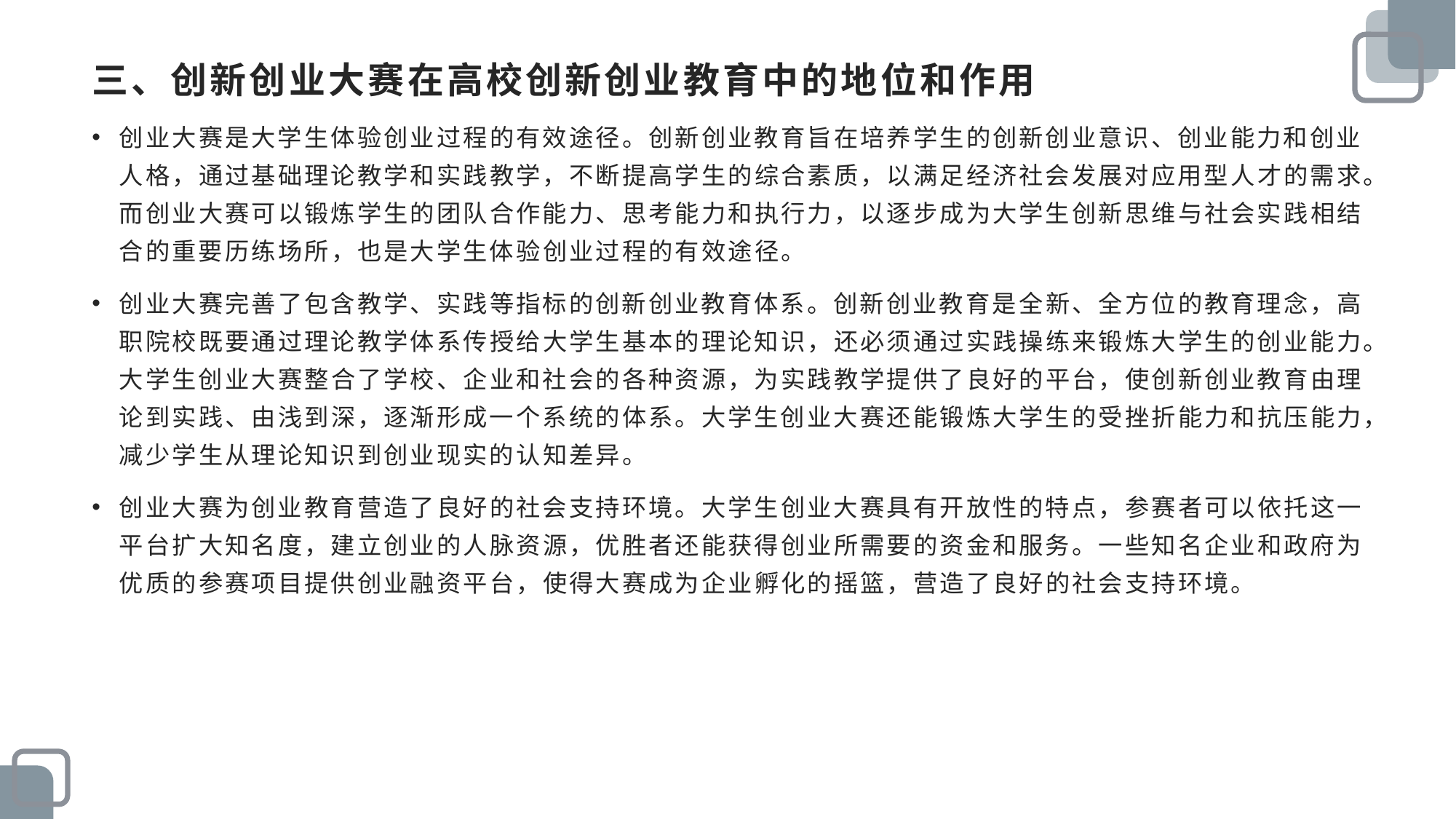

# 三、创新创业大赛在高校创新创业教育中的地位和作用
创业大赛是大学生体验创业过程的有效途径。创新创业教育旨在培养学生的创新创业意识、创业能力和创业人格，通过基础理论教学和实践教学，不断提高学生的综合素质，以满足经济社会发展对应用型人才的需求。而创业大赛可以锻炼学生的团队合作能力、思考能力和执行力，以逐步成为大学生创新思维与社会实践相结合的重要历练场所，也是大学生体验创业过程的有效途径。
创业大赛完善了包含教学、实践等指标的创新创业教育体系。创新创业教育是全新、全方位的教育理念，高职院校既要通过理论教学体系传授给大学生基本的理论知识，还必须通过实践操练来锻炼大学生的创业能力。大学生创业大赛整合了学校、企业和社会的各种资源，为实践教学提供了良好的平台，使创新创业教育由理论到实践、由浅到深，逐渐形成一个系统的体系。大学生创业大赛还能锻炼大学生的受挫折能力和抗压能力，减少学生从理论知识到创业现实的认知差异。
创业大赛为创业教育营造了良好的社会支持环境。大学生创业大赛具有开放性的特点，参赛者可以依托这一平台扩大知名度，建立创业的人脉资源，优胜者还能获得创业所需要的资金和服务。一些知名企业和政府为优质的参赛项目提供创业融资平台，使得大赛成为企业孵化的摇篮，营造了良好的社会支持环境。